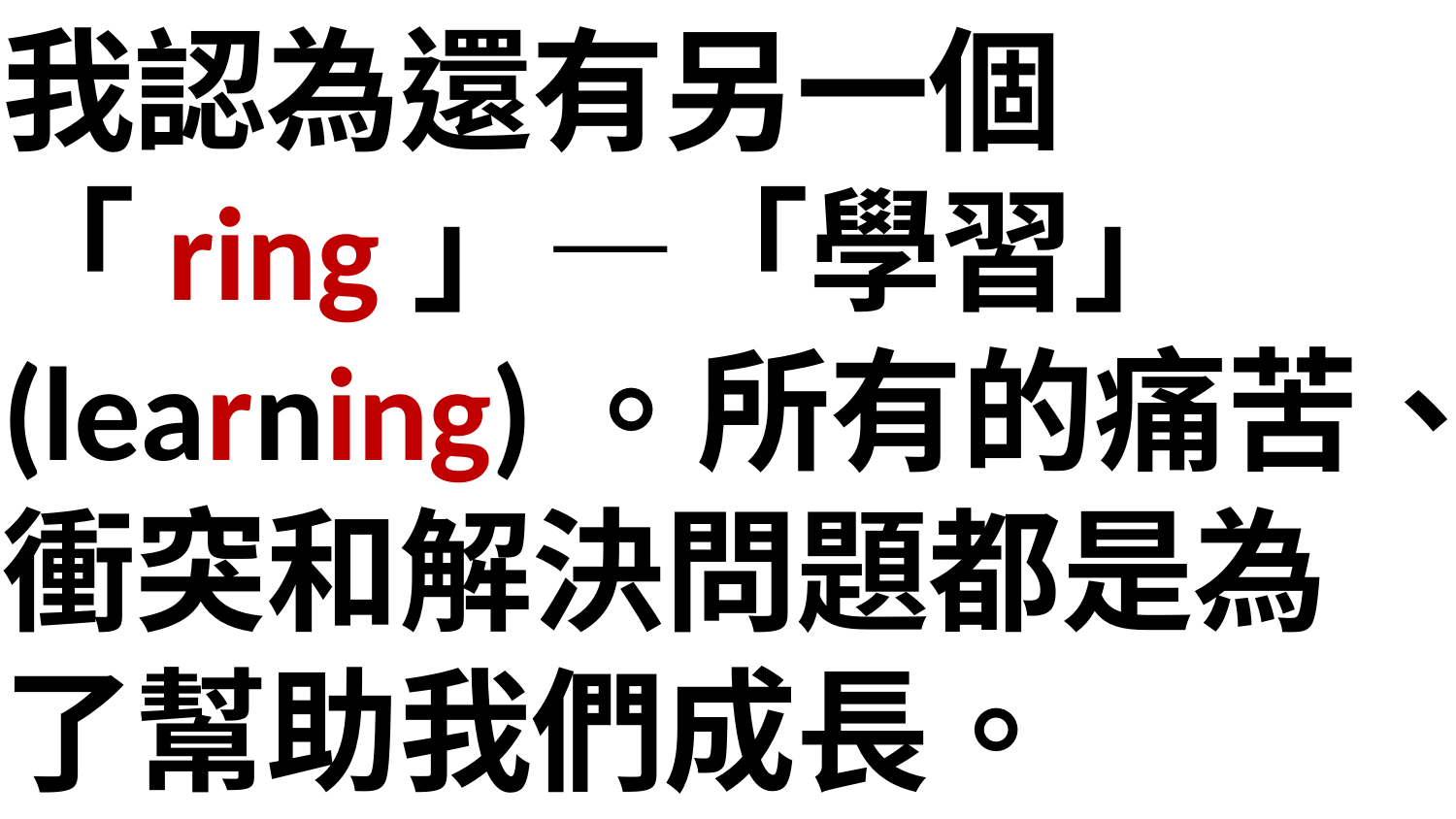

我認為還有另一個「ring」—「學習」 (learning)。所有的痛苦、衝突和解決問題都是為了幫助我們成長。